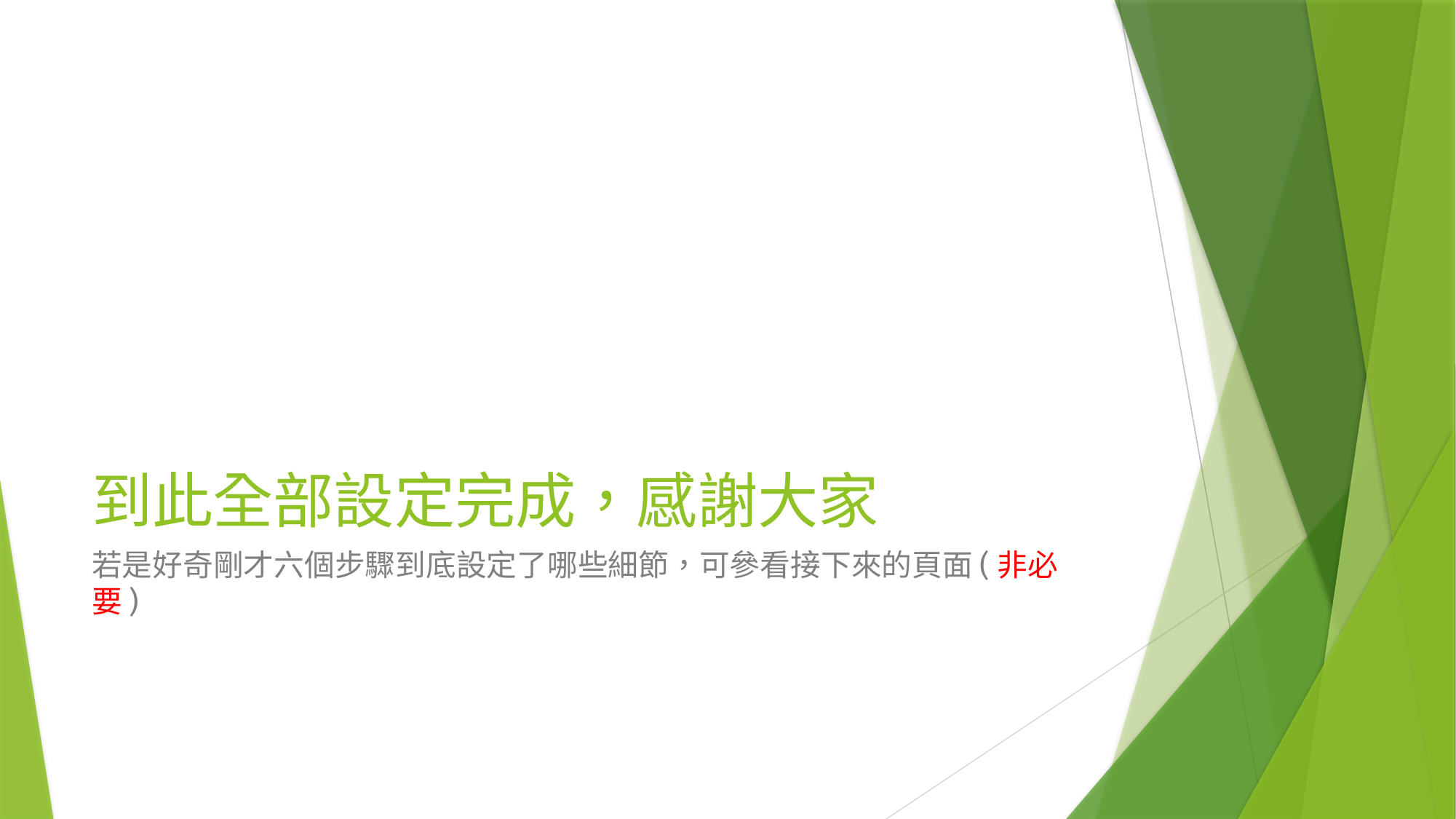

# 到此全部設定完成，感謝大家
若是好奇剛才六個步驟到底設定了哪些細節，可參看接下來的頁面(非必要)